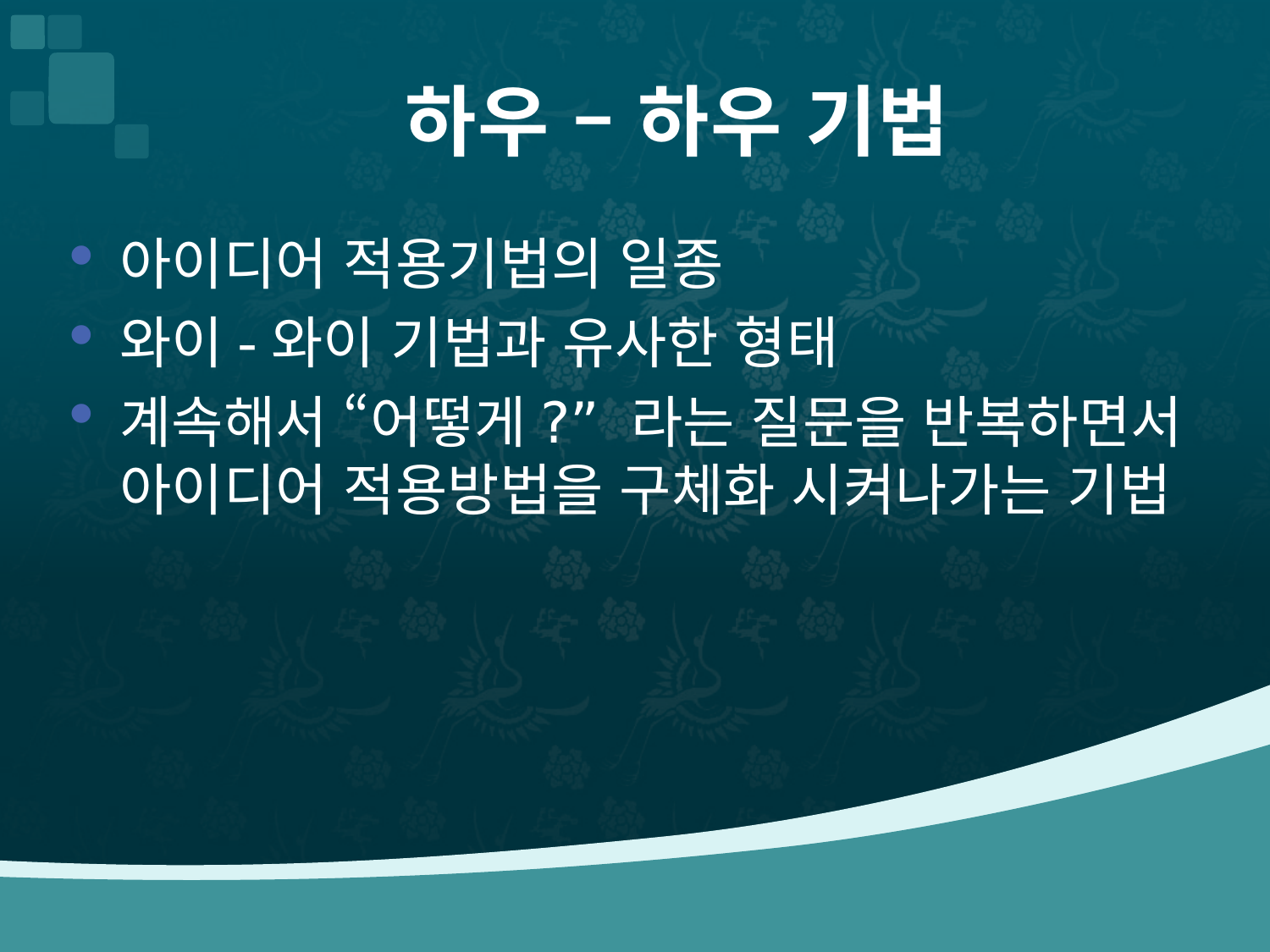

# 하우 – 하우 기법
아이디어 적용기법의 일종
와이-와이 기법과 유사한 형태
계속해서 “어떻게?” 라는 질문을 반복하면서 아이디어 적용방법을 구체화 시켜나가는 기법